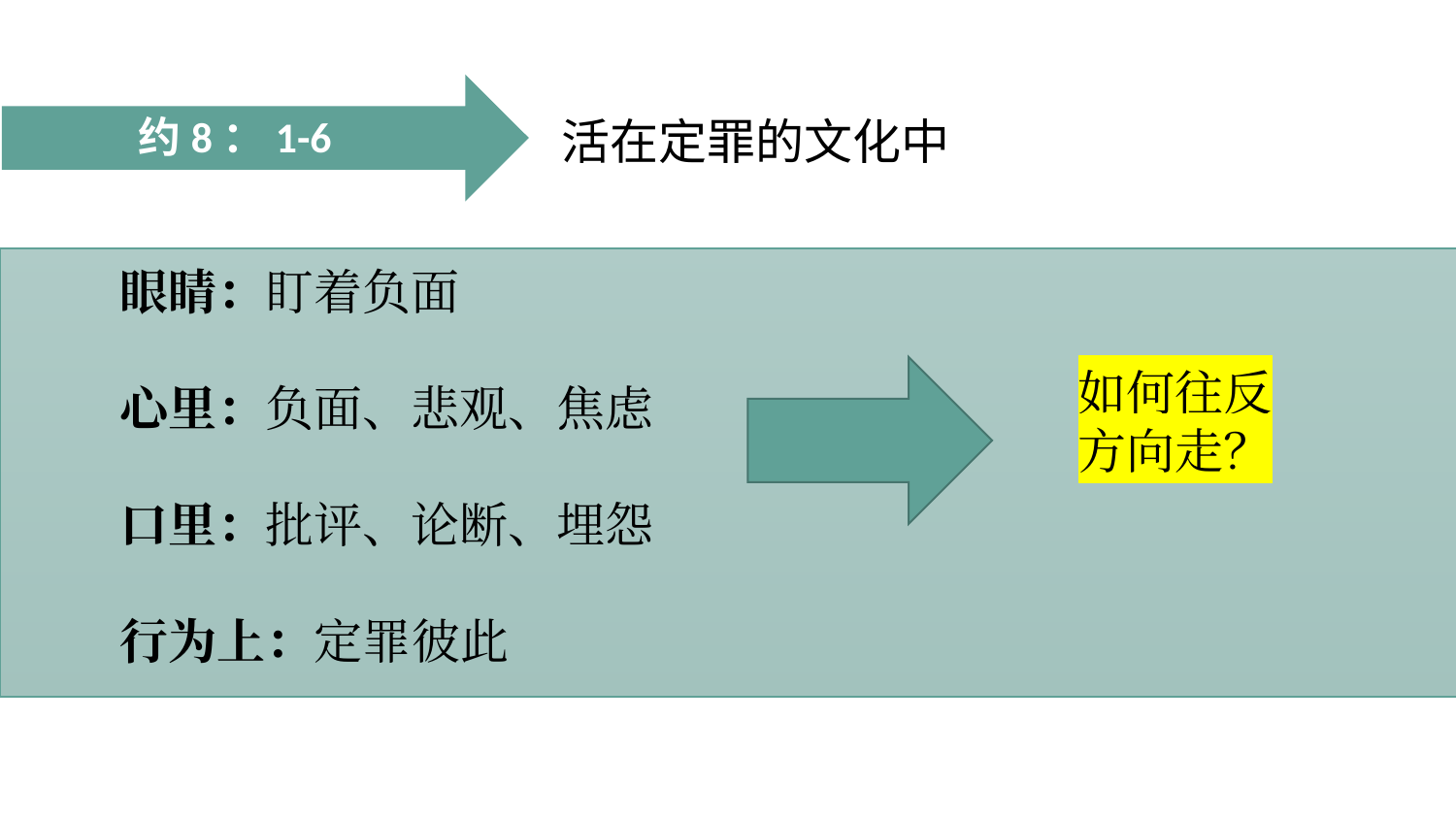

约8：1-6
活在定罪的文化中

眼睛：盯着负面

心里：负面、悲观、焦虑

口里：批评、论断、埋怨

行为上：定罪彼此

如何往反
方向走？